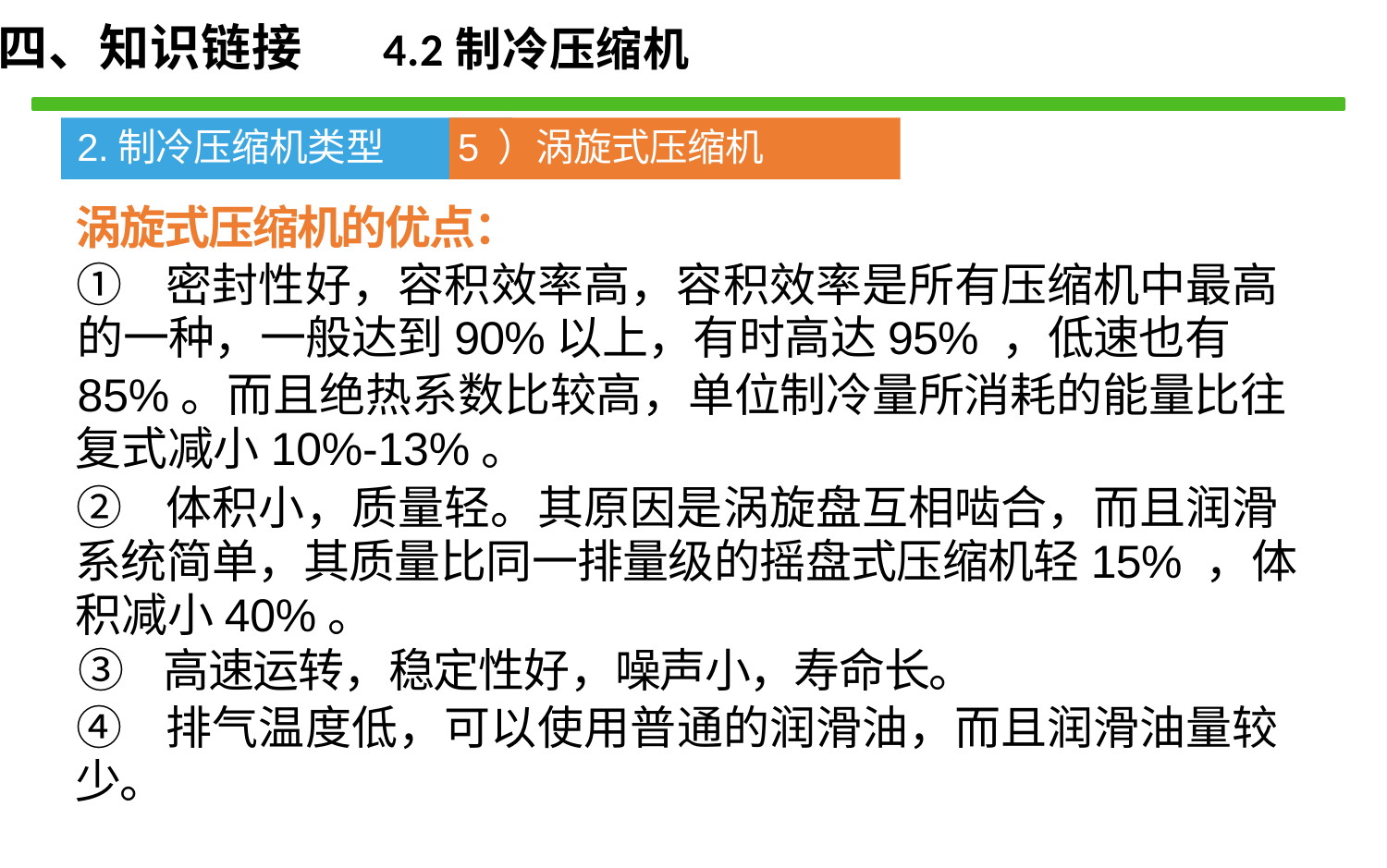

四、知识链接     4.2制冷压缩机

2.制冷压缩机类型        5 ）涡旋式压缩机

涡旋式压缩机的优点：
①   密封性好，容积效率高，容积效率是所有压缩机中最高         的一种，一般达到90%以上，有时高达95% ，低速也有
85%。而且绝热系数比较高，单位制冷量所消耗的能量比往         复式减小10%-13%。
②   体积小，质量轻。其原因是涡旋盘互相啮合，而且润滑         系统简单，其质量比同一排量级的摇盘式压缩机轻15% ，体         积减小40%。
③   高速运转，稳定性好，噪声小，寿命长。
④   排气温度低，可以使用普通的润滑油，而且润滑油量较         少。

27